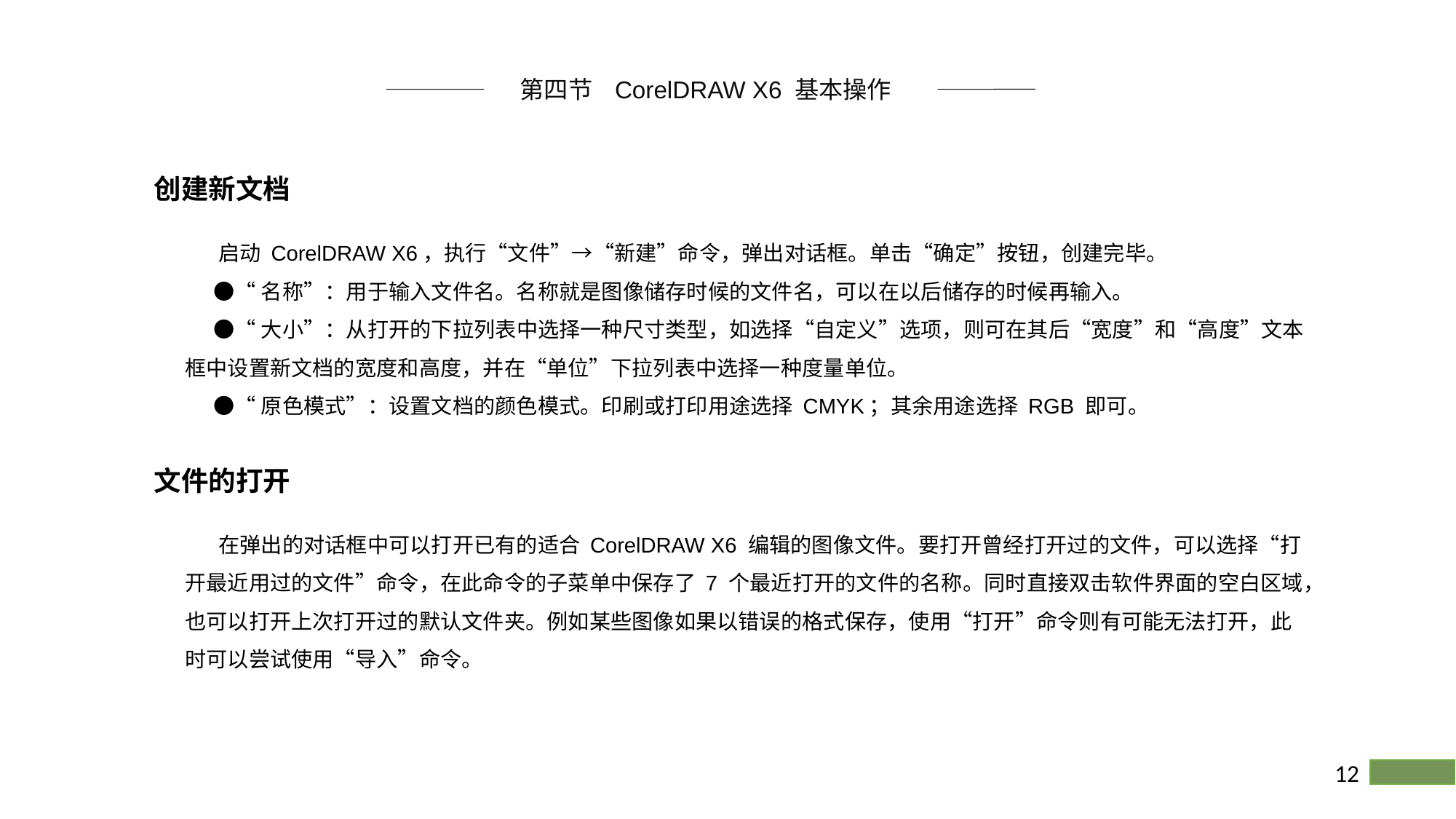

第四节   CorelDRAW X6 基本操作
创建新文档
      启动 CorelDRAW X6，执行“文件”→“新建”命令，弹出对话框。单击“确定”按钮，创建完毕。
      ●“名称”：用于输入文件名。名称就是图像储存时候的文件名，可以在以后储存的时候再输入。
      ●“大小”：从打开的下拉列表中选择一种尺寸类型，如选择“自定义”选项，则可在其后“宽度”和“高度”文本框中设置新文档的宽度和高度，并在“单位”下拉列表中选择一种度量单位。
      ●“原色模式”：设置文档的颜色模式。印刷或打印用途选择 CMYK；其余用途选择 RGB 即可。
文件的打开
      在弹出的对话框中可以打开已有的适合 CorelDRAW X6 编辑的图像文件。要打开曾经打开过的文件，可以选择“打开最近用过的文件”命令，在此命令的子菜单中保存了 7 个最近打开的文件的名称。同时直接双击软件界面的空白区域，也可以打开上次打开过的默认文件夹。例如某些图像如果以错误的格式保存，使用“打开”命令则有可能无法打开，此时可以尝试使用“导入”命令。
12